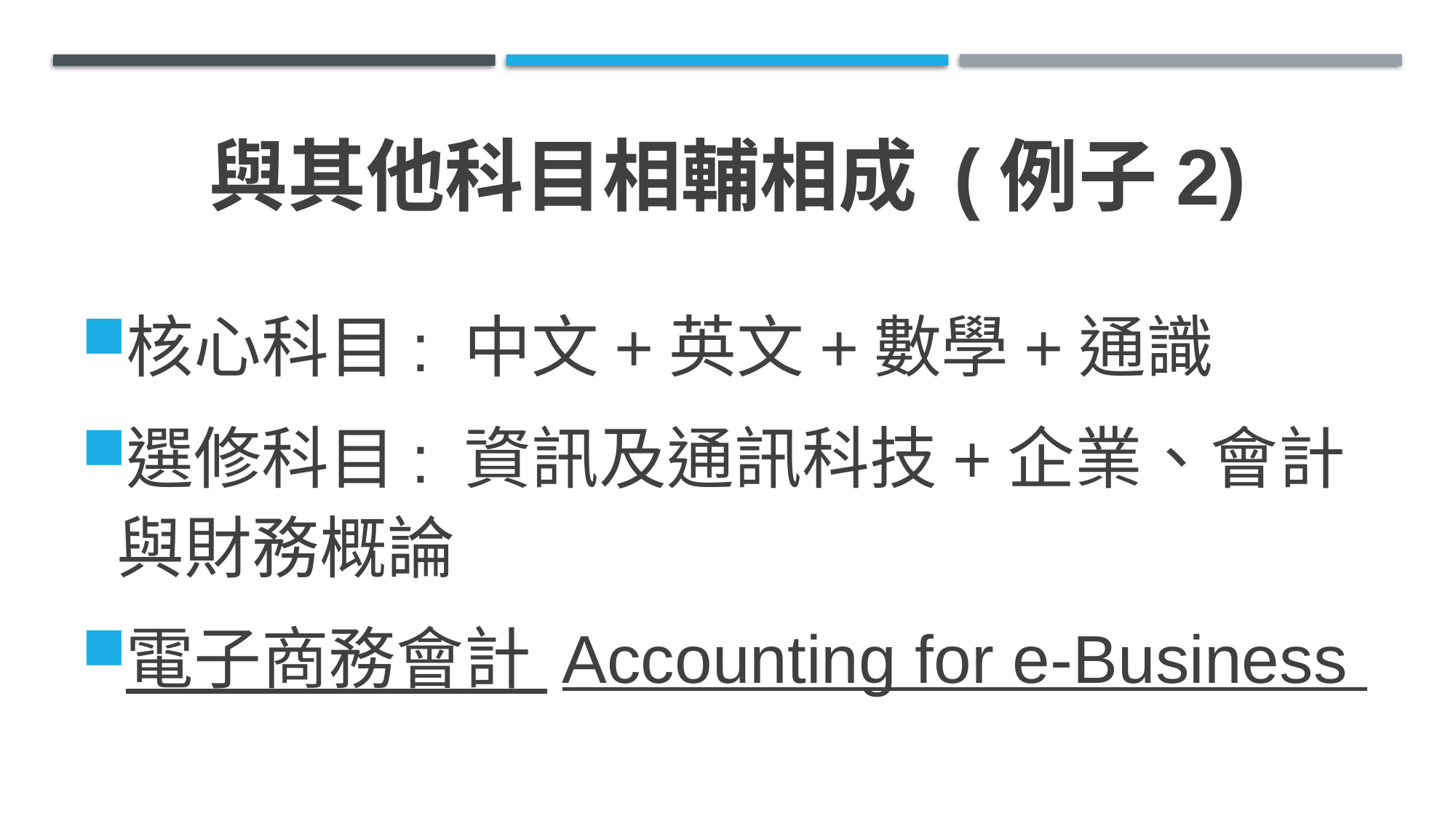

# 與其他科目相輔相成 (例子2)
核心科目: 中文+英文+數學+通識
選修科目: 資訊及通訊科技+企業、會計與財務概論
電子商務會計 Accounting for e-Business